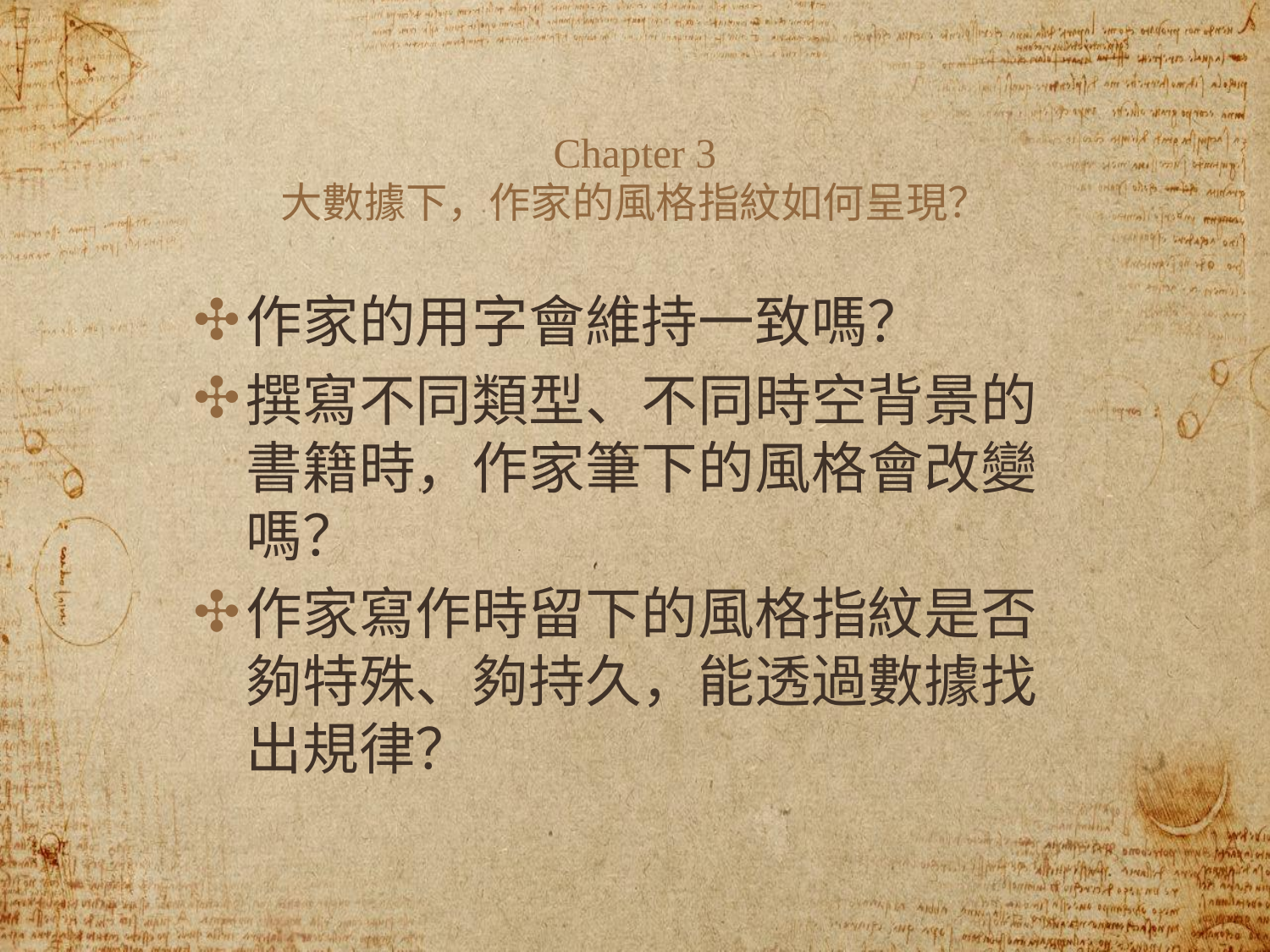

# Chapter 3
大數據下，作家的風格指紋如何呈現？
作家的用字會維持一致嗎？
撰寫不同類型、不同時空背景的書籍時，作家筆下的風格會改變嗎？
作家寫作時留下的風格指紋是否夠特殊、夠持久，能透過數據找出規律？